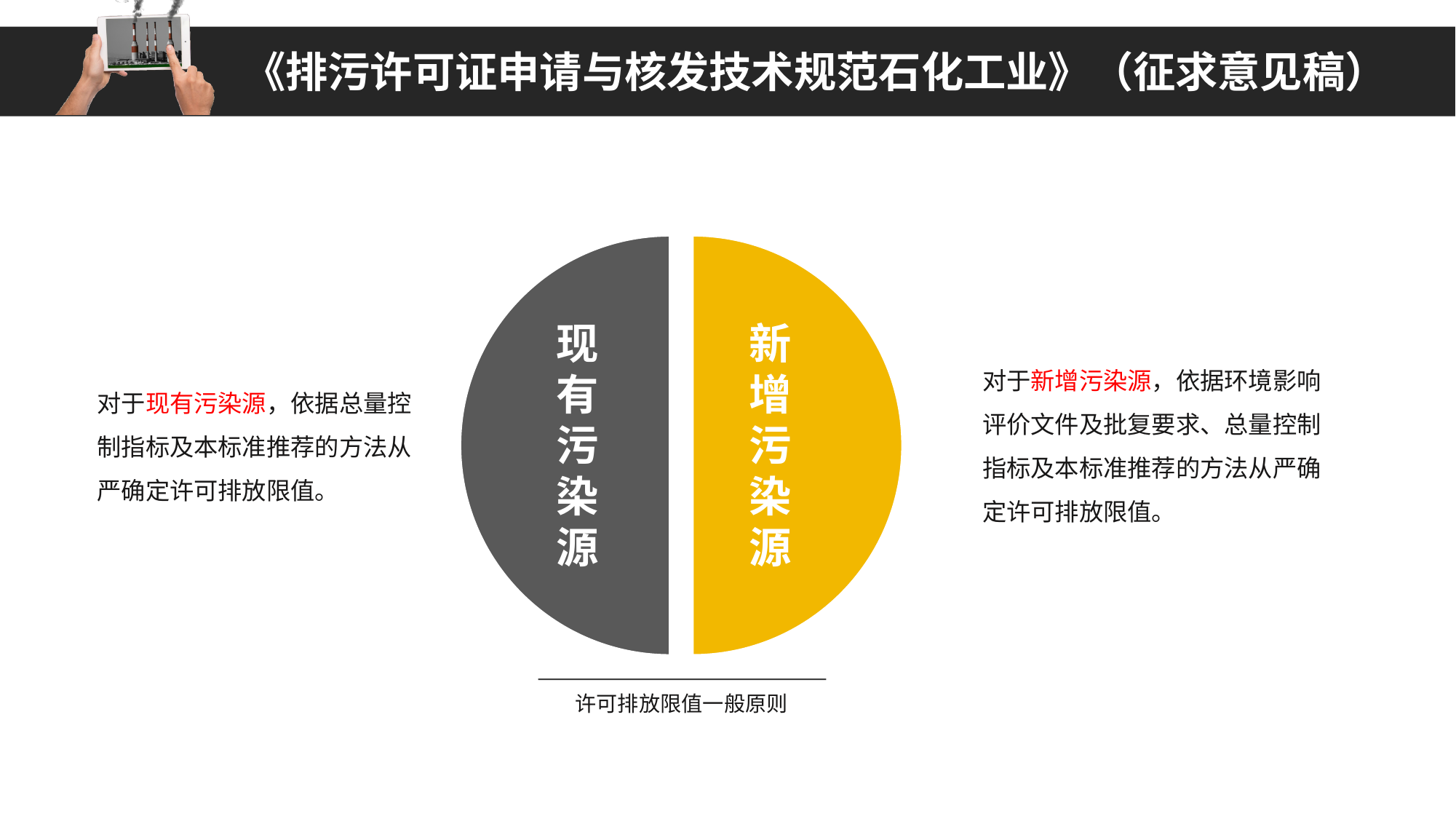

《排污许可证申请与核发技术规范石化工业》（征求意见稿）

现有污染源
新增污染源
对于新增污染源，依据环境影响评价文件及批复要求、总量控制指标及本标准推荐的方法从严确定许可排放限值。
对于现有污染源，依据总量控制指标及本标准推荐的方法从严确定许可排放限值。

许可排放限值一般原则